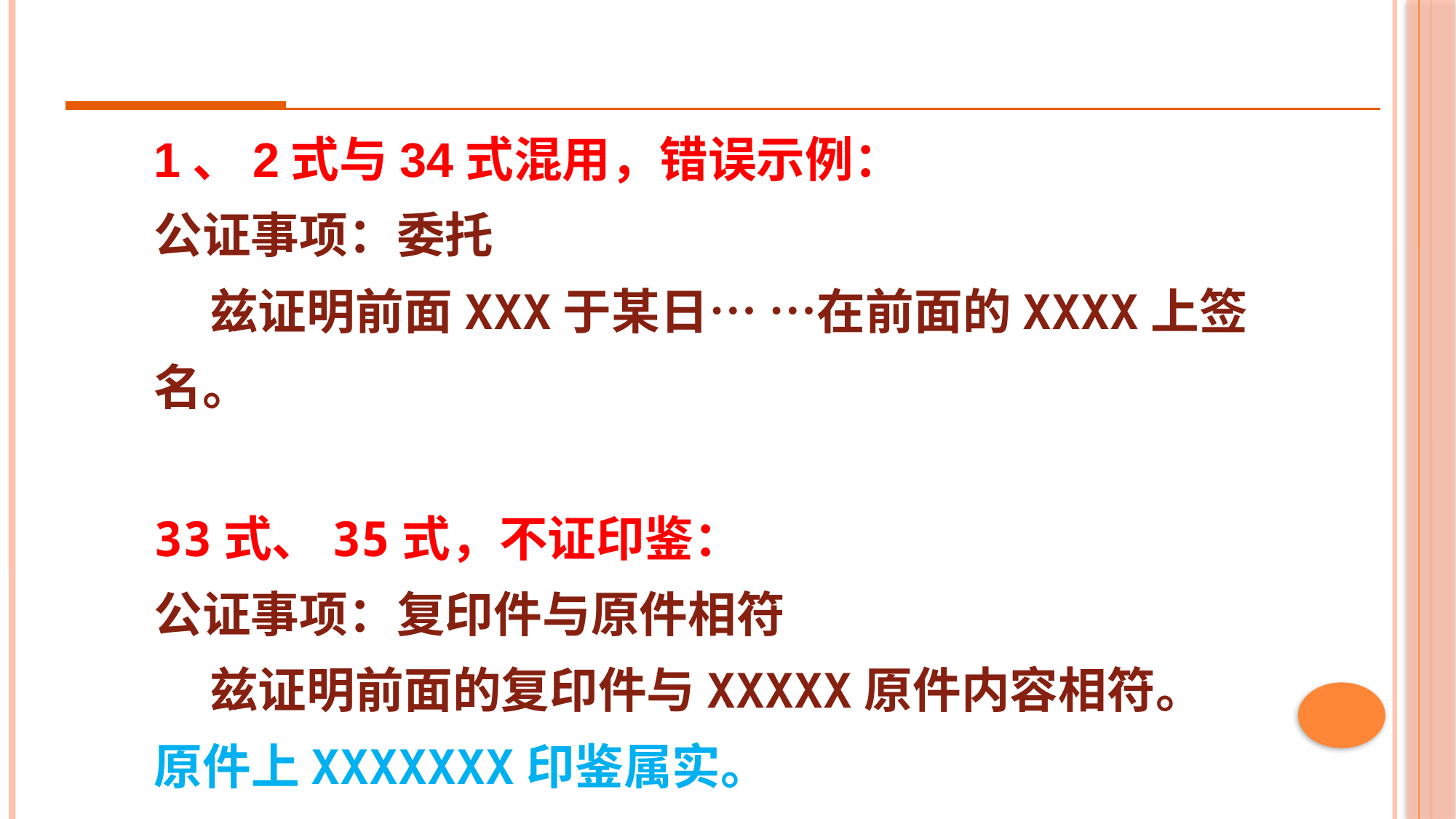

1、2式与34式混用，错误示例：
公证事项：委托
    兹证明前面XXX于某日… …在前面的XXXX上签名。

33式、35式，不证印鉴：
公证事项：复印件与原件相符
    兹证明前面的复印件与XXXXX原件内容相符。
原件上XXXXXXX印鉴属实。